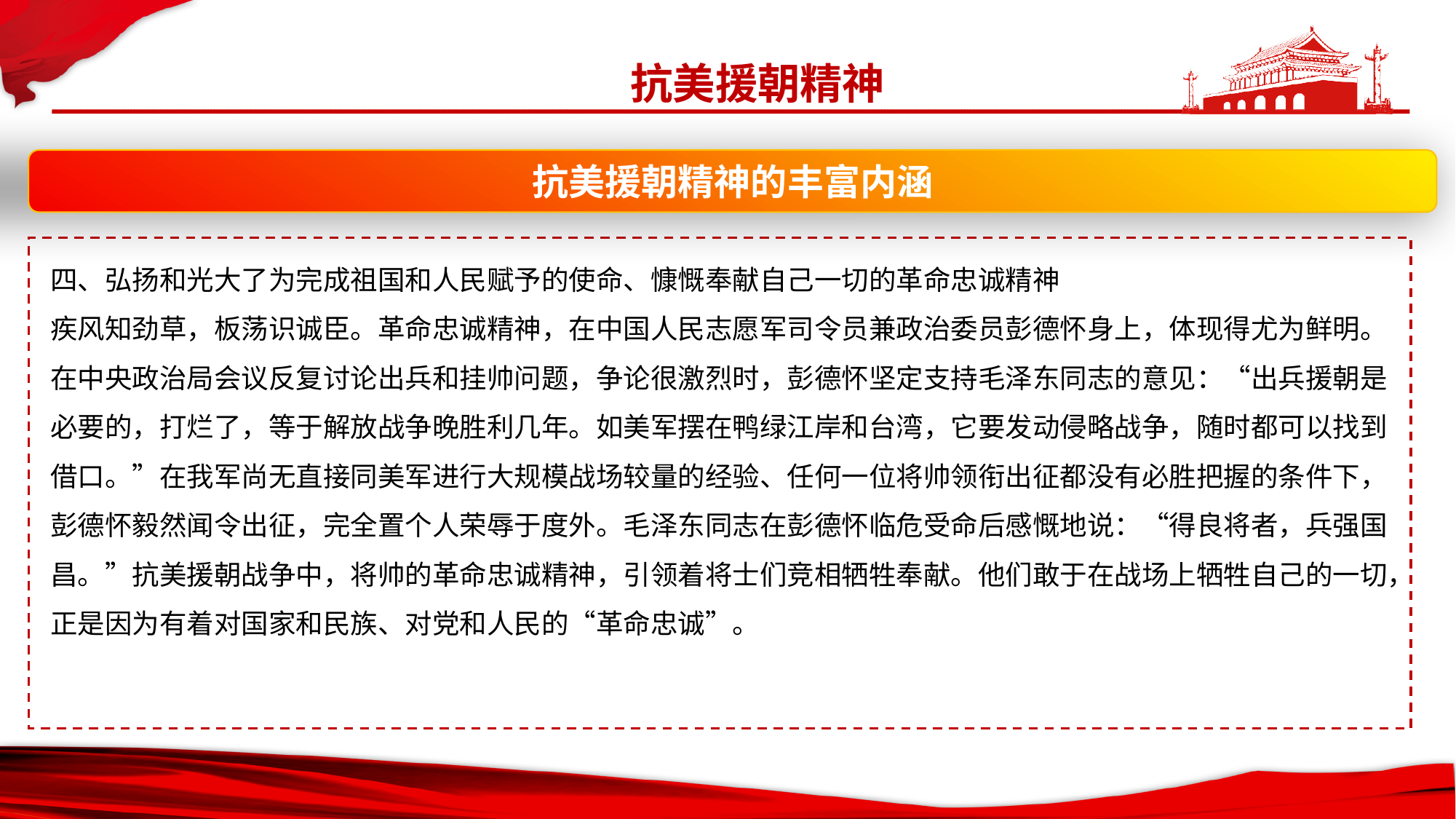

抗美援朝精神
抗美援朝精神的丰富内涵

四、弘扬和光大了为完成祖国和人民赋予的使命、慷慨奉献自己一切的革命忠诚精神
疾风知劲草，板荡识诚臣。革命忠诚精神，在中国人民志愿军司令员兼政治委员彭德怀身上，体现得尤为鲜明。在中央政治局会议反复讨论出兵和挂帅问题，争论很激烈时，彭德怀坚定支持毛泽东同志的意见：“出兵援朝是必要的，打烂了，等于解放战争晚胜利几年。如美军摆在鸭绿江岸和台湾，它要发动侵略战争，随时都可以找到借口。”在我军尚无直接同美军进行大规模战场较量的经验、任何一位将帅领衔出征都没有必胜把握的条件下，彭德怀毅然闻令出征，完全置个人荣辱于度外。毛泽东同志在彭德怀临危受命后感慨地说：“得良将者，兵强国昌。”抗美援朝战争中，将帅的革命忠诚精神，引领着将士们竞相牺牲奉献。他们敢于在战场上牺牲自己的一切，正是因为有着对国家和民族、对党和人民的“革命忠诚”。